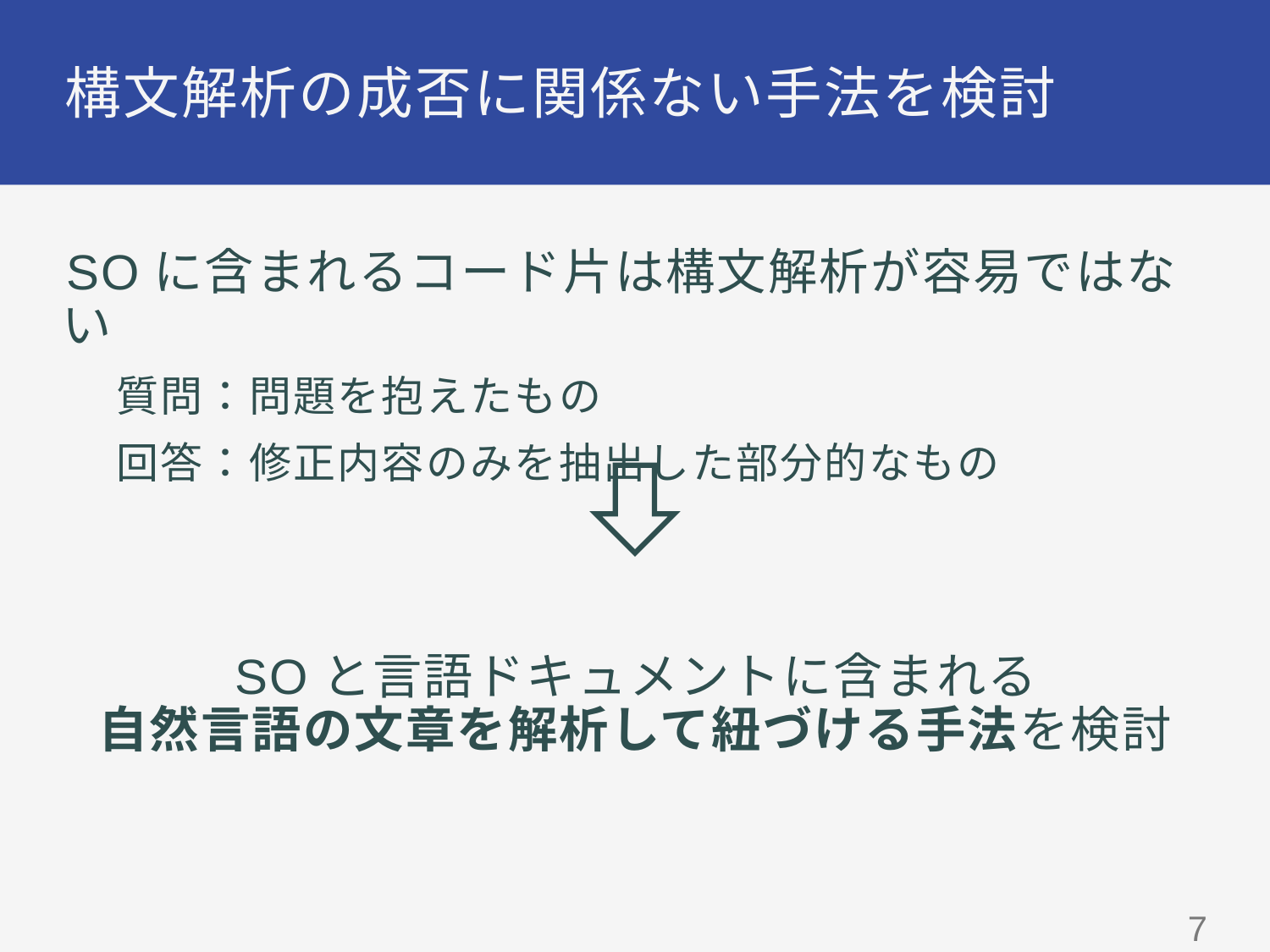

# 構文解析の成否に関係ない手法を検討
SOに含まれるコード片は構文解析が容易ではない
質問：問題を抱えたもの
回答：修正内容のみを抽出した部分的なもの

SOと言語ドキュメントに含まれる
自然言語の文章を解析して紐づける手法を検討

7